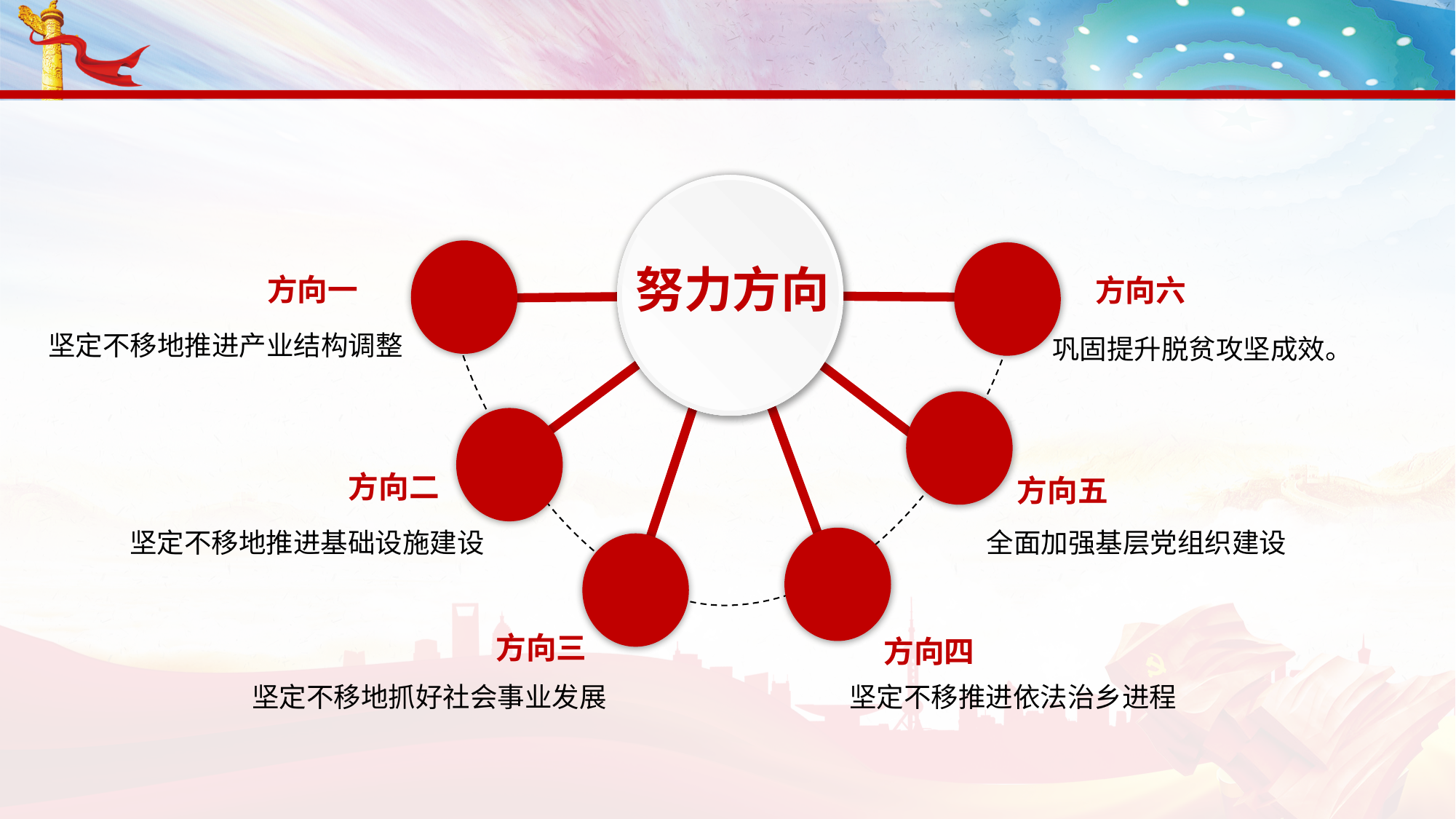

努力方向
方向一
方向六

坚定不移地推进产业结构调整
巩固提升脱贫攻坚成效。

方向二
方向五
全面加强基层党组织建设
坚定不移地推进基础设施建设

方向三
方向四
坚定不移地抓好社会事业发展
坚定不移推进依法治乡进程